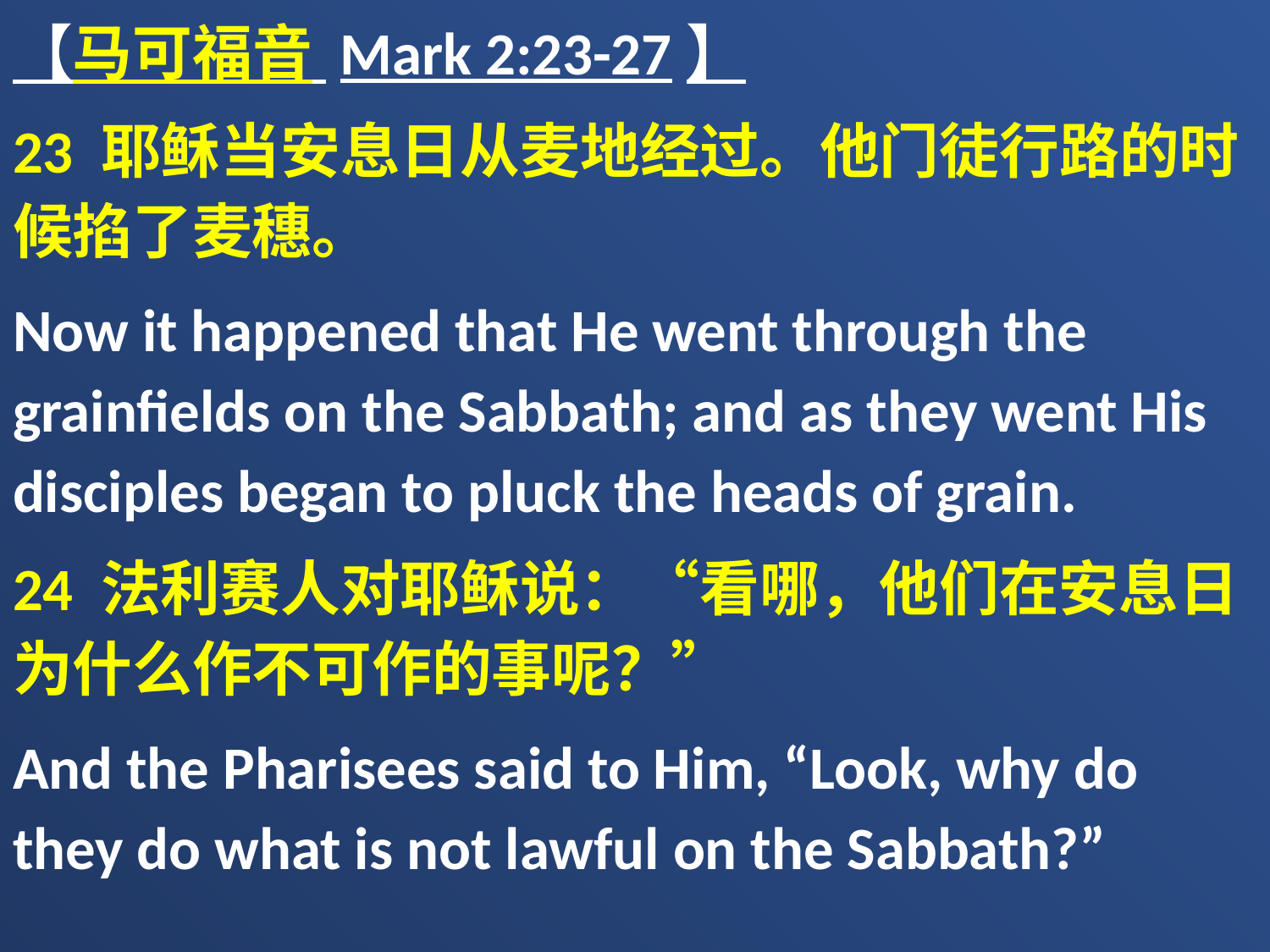

【马可福音 Mark 2:23-27】
23 耶稣当安息日从麦地经过。他门徒行路的时候掐了麦穗。
Now it happened that He went through the grainfields on the Sabbath; and as they went His disciples began to pluck the heads of grain.
24 法利赛人对耶稣说：“看哪，他们在安息日为什么作不可作的事呢？”
And the Pharisees said to Him, “Look, why do they do what is not lawful on the Sabbath?”